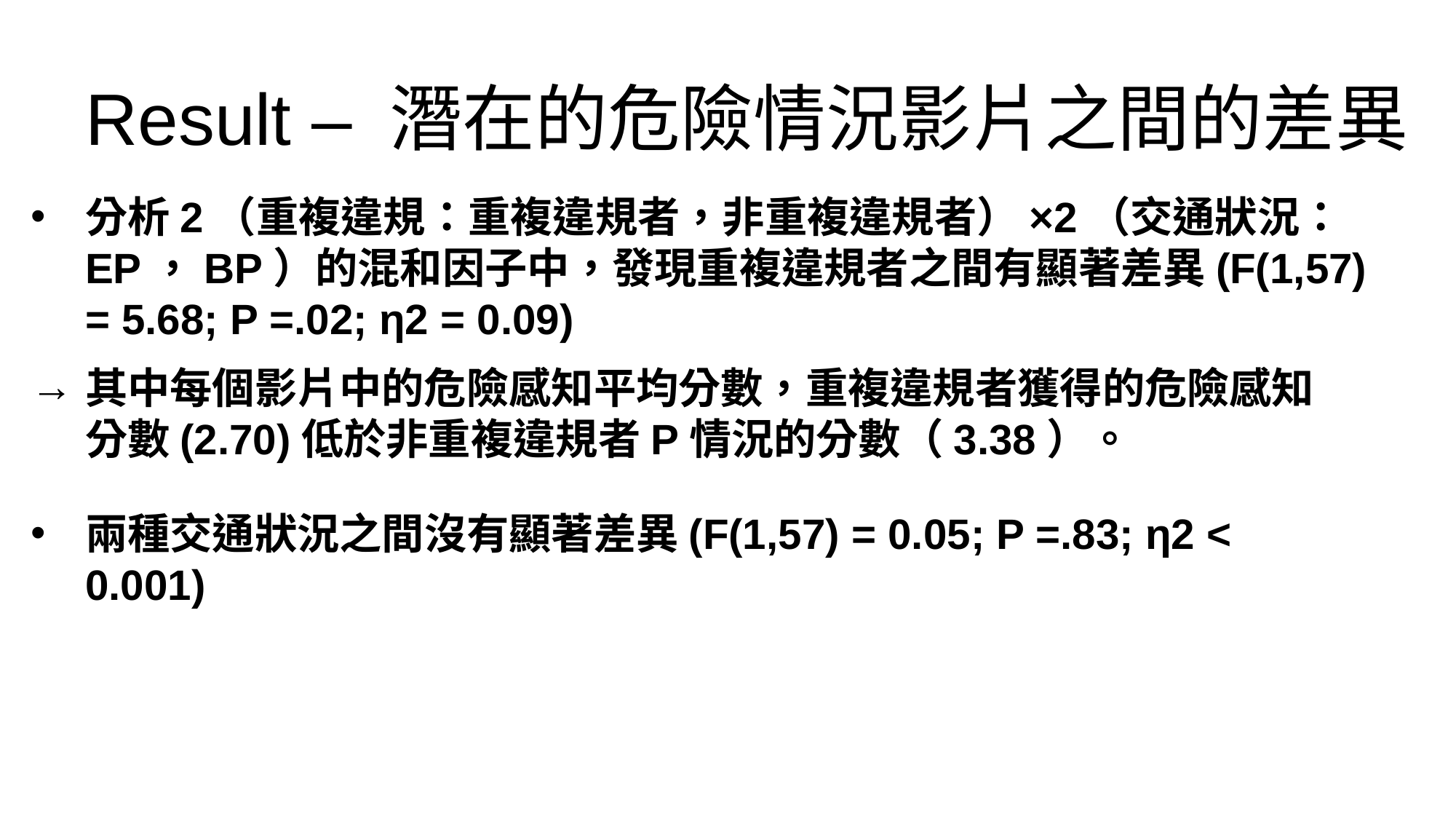

Result – 潛在的危險情況影片之間的差異
分析2（重複違規：重複違規者，非重複違規者）×2（交通狀況：EP，BP）的混和因子中，發現重複違規者之間有顯著差異(F(1,57) = 5.68; P =.02; η2 = 0.09)
其中每個影片中的危險感知平均分數，重複違規者獲得的危險感知分數(2.70)低於非重複違規者P情況的分數（3.38）。
兩種交通狀況之間沒有顯著差異(F(1,57) = 0.05; P =.83; η2 < 0.001)